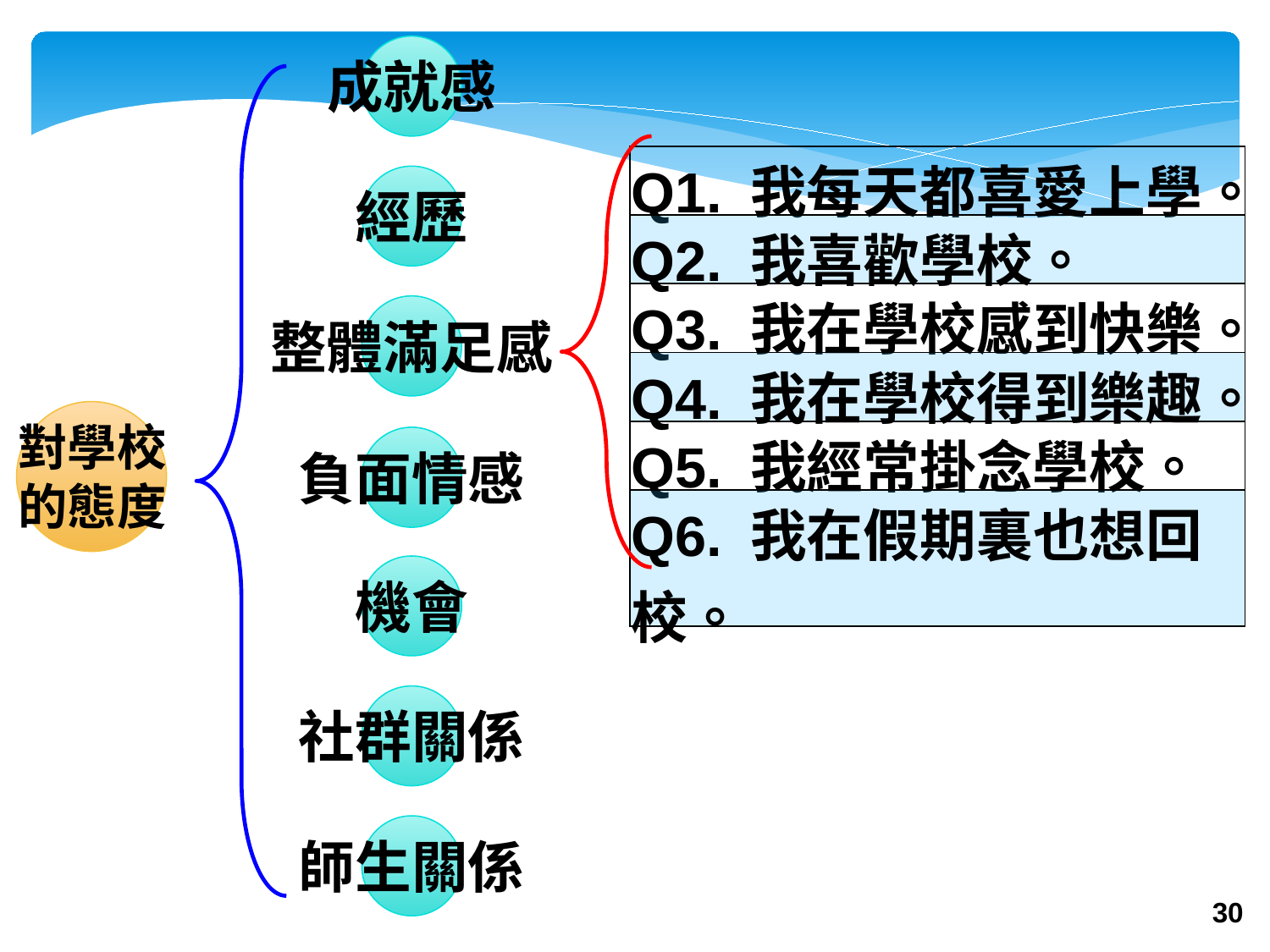

成就感

經歷

整體滿足感

負面情感

機會

社群關係

師生關係

| Q1. 我每天都喜愛上學。 |
| --- |
| Q2. 我喜歡學校。 |
| Q3. 我在學校感到快樂。 |
| Q4. 我在學校得到樂趣。 |
| Q5. 我經常掛念學校。 |
| Q6. 我在假期裏也想回校。 |

對學校的態度
30